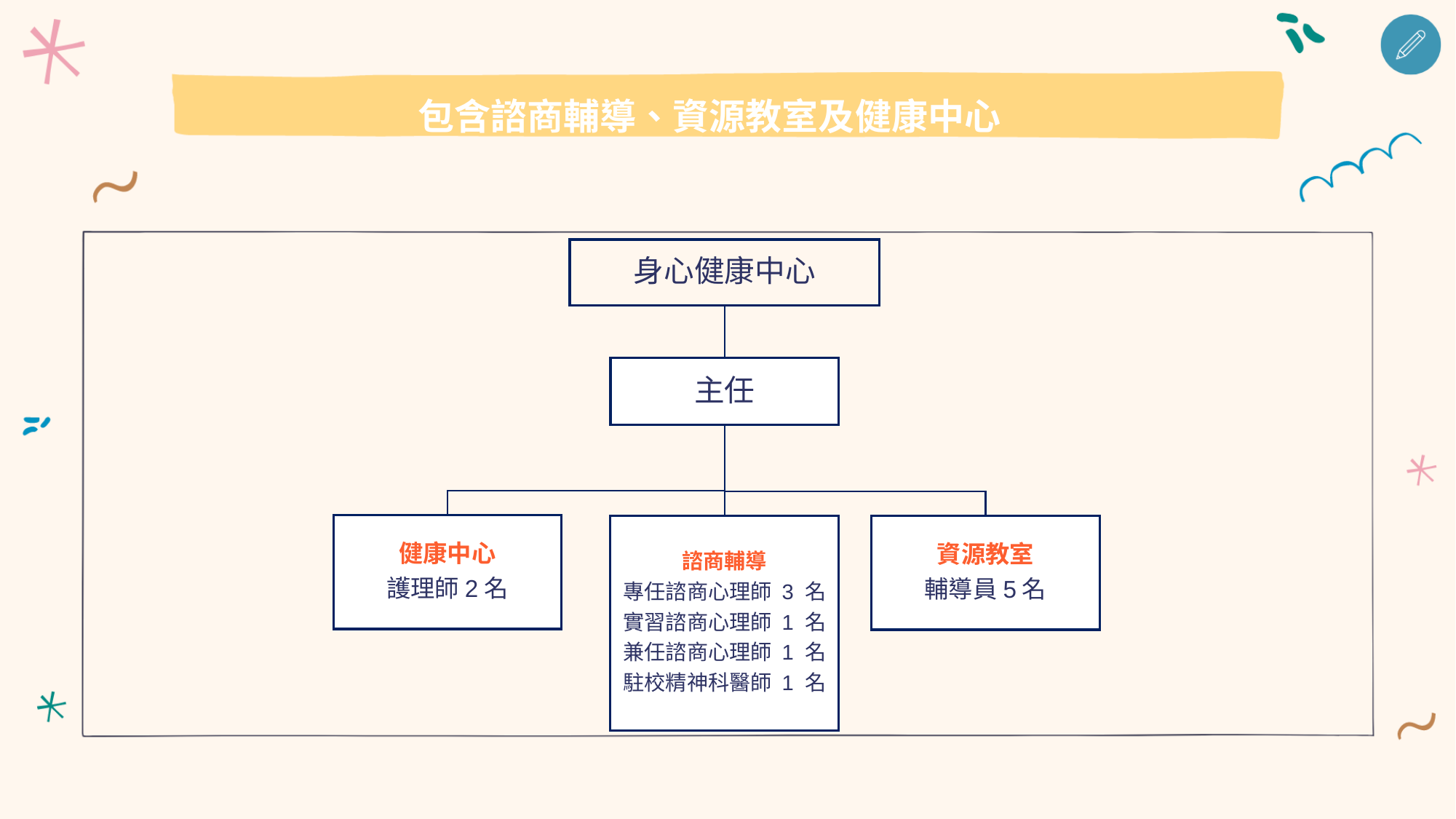

包含諮商輔導、資源教室及健康中心

身心健康中心

主任

健康中心
護理師2名

諮商輔導
專任諮商心理師 3 名
實習諮商心理師 1 名
兼任諮商心理師 1 名
駐校精神科醫師 1 名

資源教室
輔導員5名